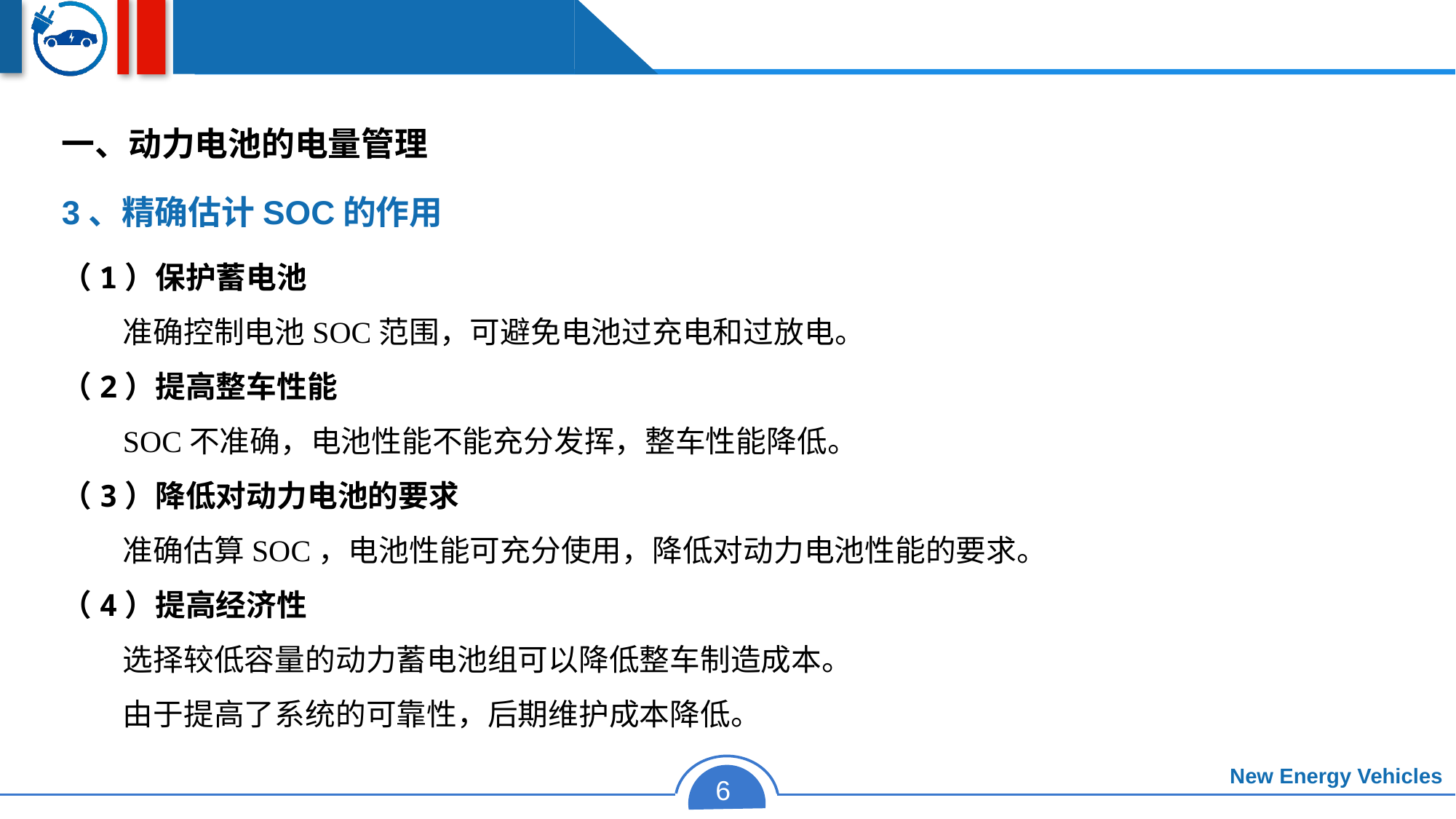

一、动力电池的电量管理
3、精确估计SOC的作用
（1）保护蓄电池
        准确控制电池SOC范围，可避免电池过充电和过放电。
（2）提高整车性能
        SOC不准确，电池性能不能充分发挥，整车性能降低。
（3）降低对动力电池的要求
        准确估算SOC，电池性能可充分使用，降低对动力电池性能的要求。
（4）提高经济性
        选择较低容量的动力蓄电池组可以降低整车制造成本。
        由于提高了系统的可靠性，后期维护成本降低。